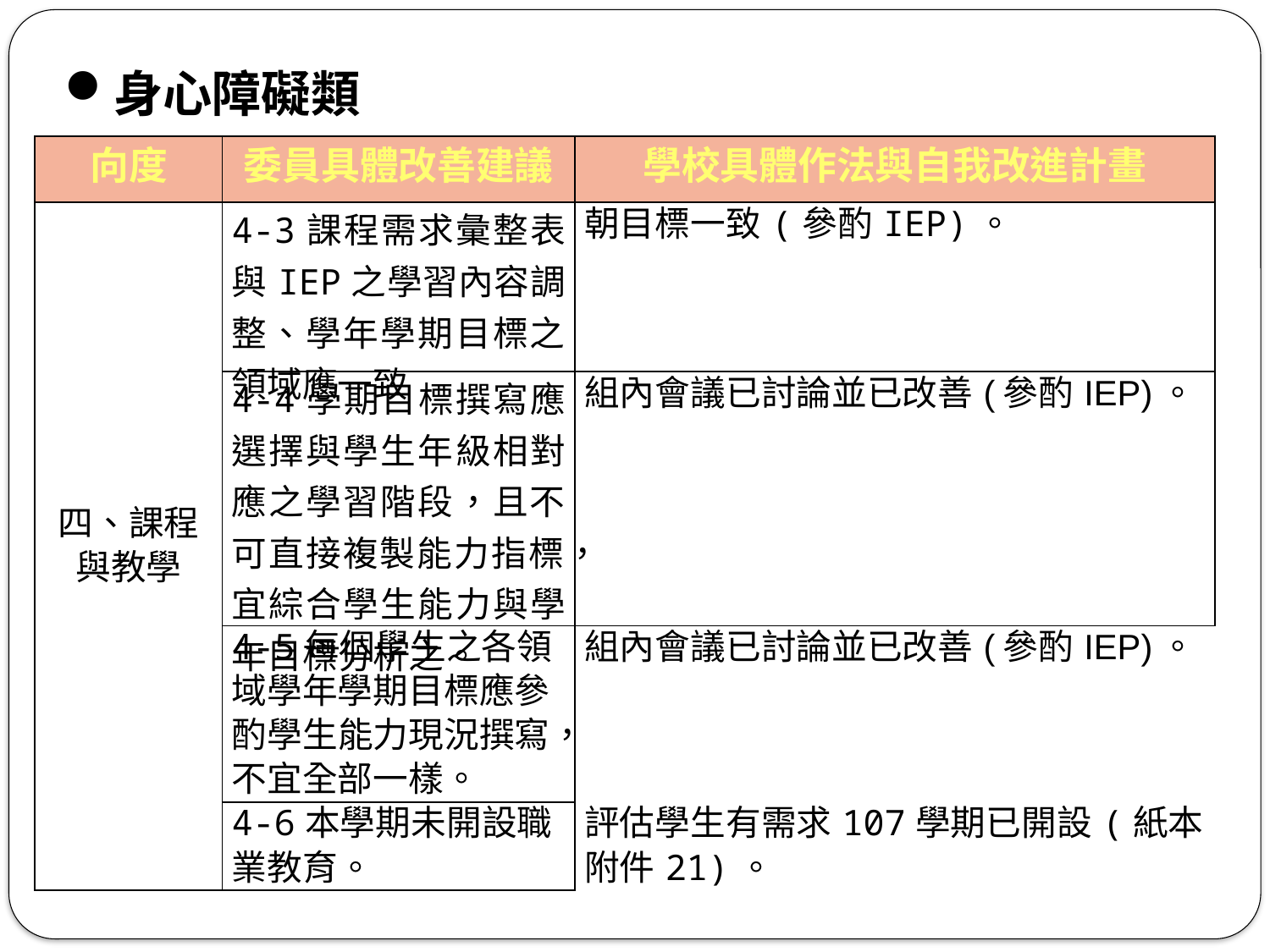

身心障礙類
| 向度 | 委員具體改善建議 | 學校具體作法與自我改進計畫 |
| --- | --- | --- |
| 四、課程與教學 | 4-3課程需求彙整表與IEP之學習內容調整、學年學期目標之領域應一致 | 朝目標一致(參酌IEP)。 |
|  | 4-4學期目標撰寫應選擇與學生年級相對應之學習階段，且不可直接複製能力指標，宜綜合學生能力與學年目標分析之。 | 組內會議已討論並已改善(參酌IEP)。 |
|  | 4-5每個學生之各領域學年學期目標應參酌學生能力現況撰寫，不宜全部一樣。 | 組內會議已討論並已改善(參酌IEP)。 |
|  | 4-6本學期未開設職業教育。 | 評估學生有需求107學期已開設(紙本附件21)。 |